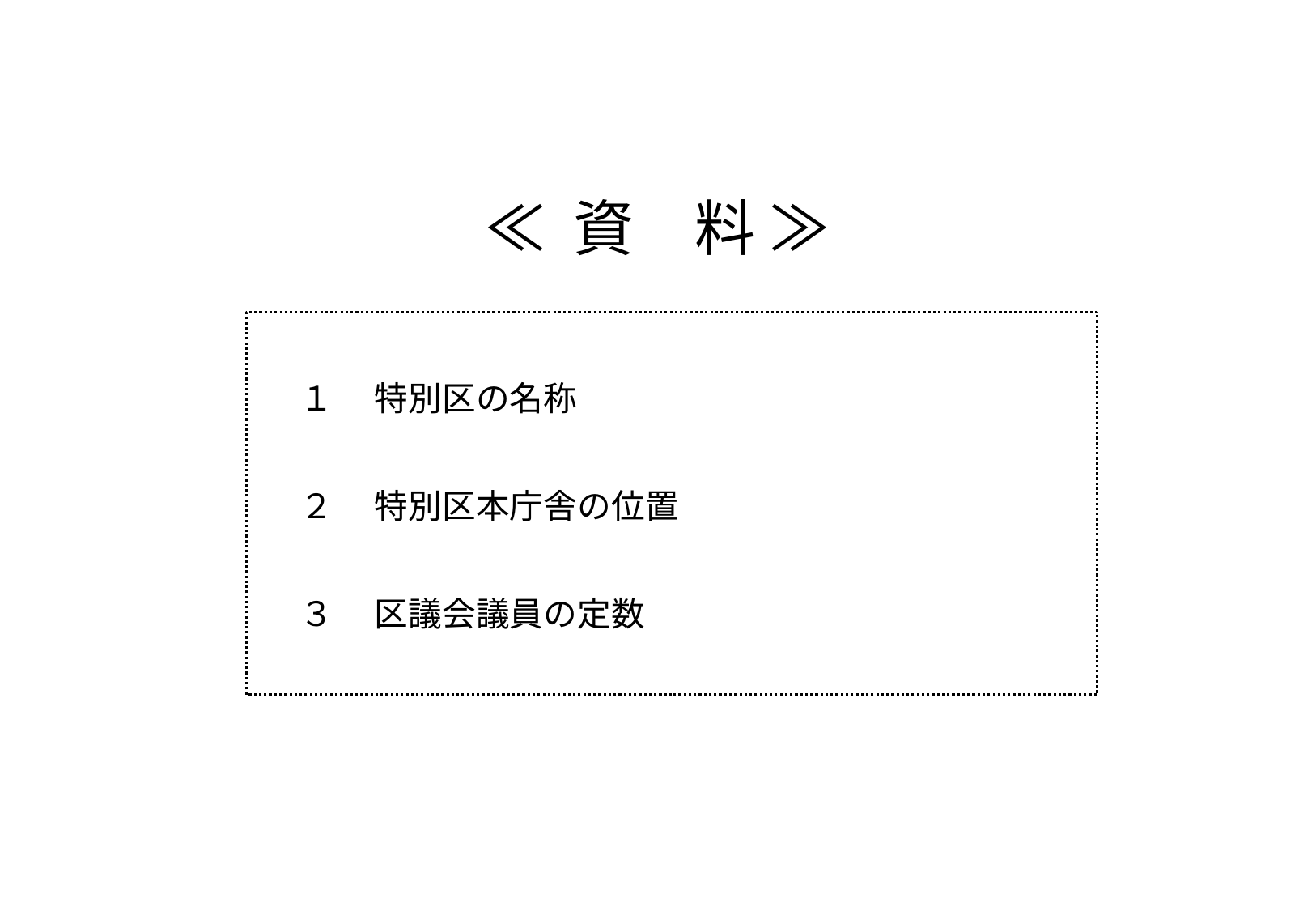

≪ 資　料 ≫
　 １　 特別区の名称

　 ２　 特別区本庁舎の位置

　 ３　 区議会議員の定数